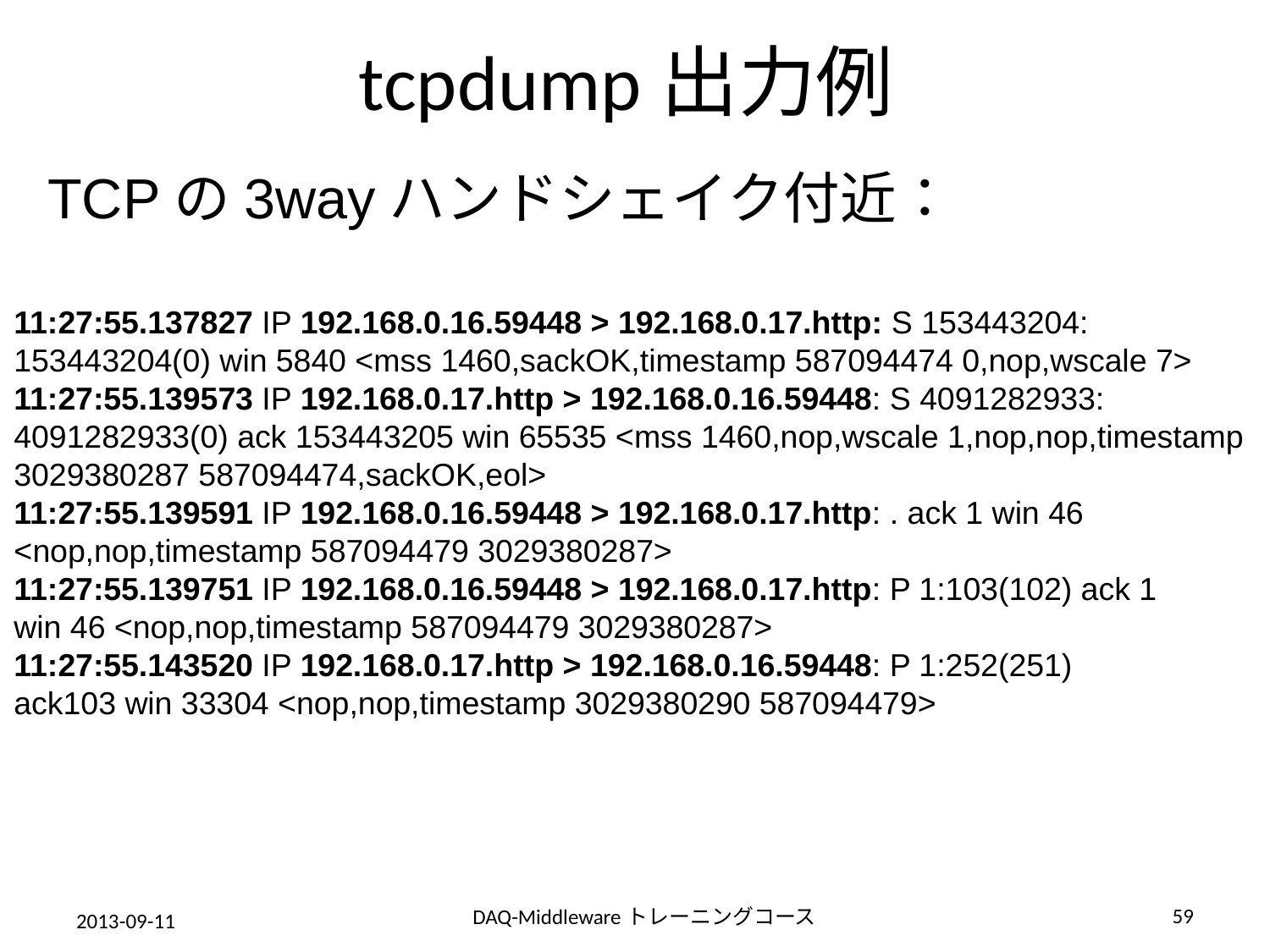

# tcpdump出力例
TCPの3wayハンドシェイク付近：

11:27:55.137827 IP 192.168.0.16.59448 > 192.168.0.17.http: S 153443204:
153443204(0) win 5840 <mss 1460,sackOK,timestamp 587094474 0,nop,wscale 7>
11:27:55.139573 IP 192.168.0.17.http > 192.168.0.16.59448: S 4091282933:
4091282933(0) ack 153443205 win 65535 <mss 1460,nop,wscale 1,nop,nop,timestamp
3029380287 587094474,sackOK,eol>
11:27:55.139591 IP 192.168.0.16.59448 > 192.168.0.17.http: . ack 1 win 46
<nop,nop,timestamp 587094479 3029380287>
11:27:55.139751 IP 192.168.0.16.59448 > 192.168.0.17.http: P 1:103(102) ack 1
win 46 <nop,nop,timestamp 587094479 3029380287>
11:27:55.143520 IP 192.168.0.17.http > 192.168.0.16.59448: P 1:252(251)
ack103 win 33304 <nop,nop,timestamp 3029380290 587094479>

59
DAQ-Middlewareトレーニングコース
2013-09-11